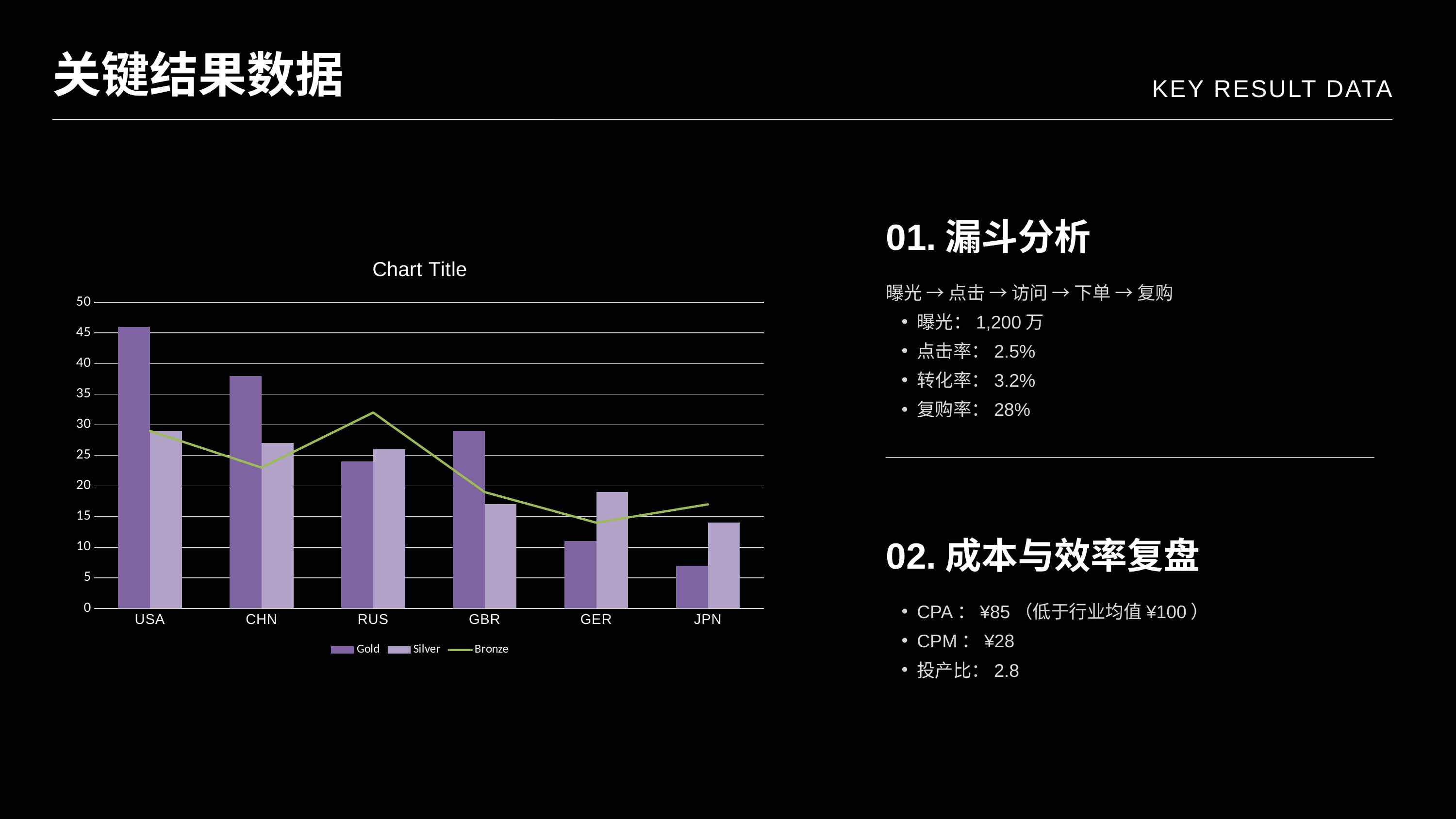

关键结果数据
KEY RESULT DATA

01.漏斗分析

### Chart:

| Category | Gold | Silver | Bronze |
|---|---|---|---|
| USA | 46.0 | 29.0 | 29.0 |
| CHN | 38.0 | 27.0 | 23.0 |
| RUS | 24.0 | 26.0 | 32.0 |
| GBR | 29.0 | 17.0 | 19.0 |
| GER | 11.0 | 19.0 | 14.0 |
| JPN | 7.0 | 14.0 | 17.0 |
曝光 → 点击 → 访问 → 下单 → 复购
曝光：1,200万
点击率：2.5%
转化率：3.2%
复购率：28%

02.成本与效率复盘
CPA：¥85（低于行业均值¥100）
CPM：¥28
投产比：2.8